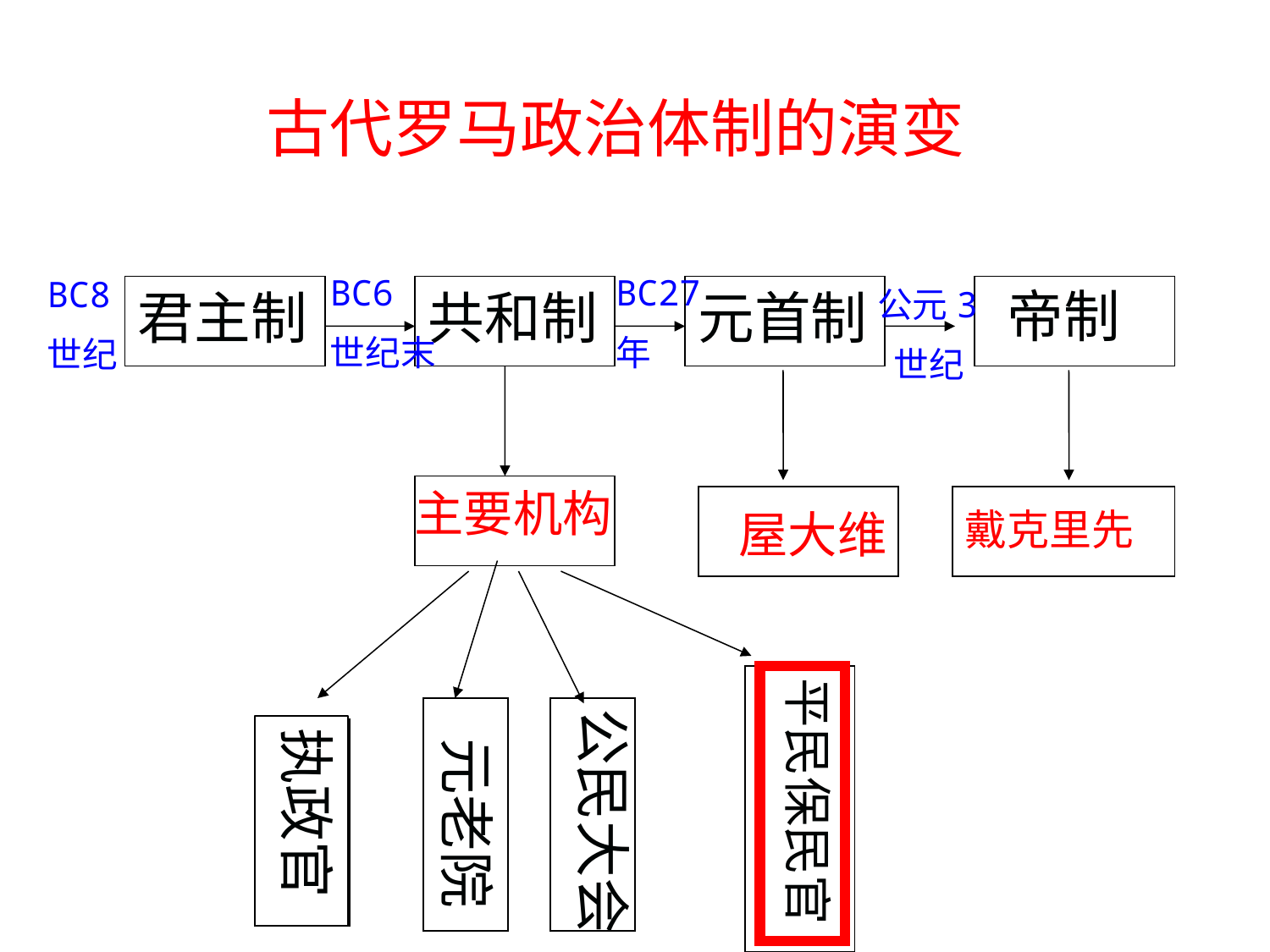

古代罗马政治体制的演变

BC6
世纪末
BC27
年
BC8
世纪

帝制
公元3
 世纪
君主制

共和制

元首制

主要机构

屋大维
戴克里先

平民保民官
公民大会

执政官

元老院